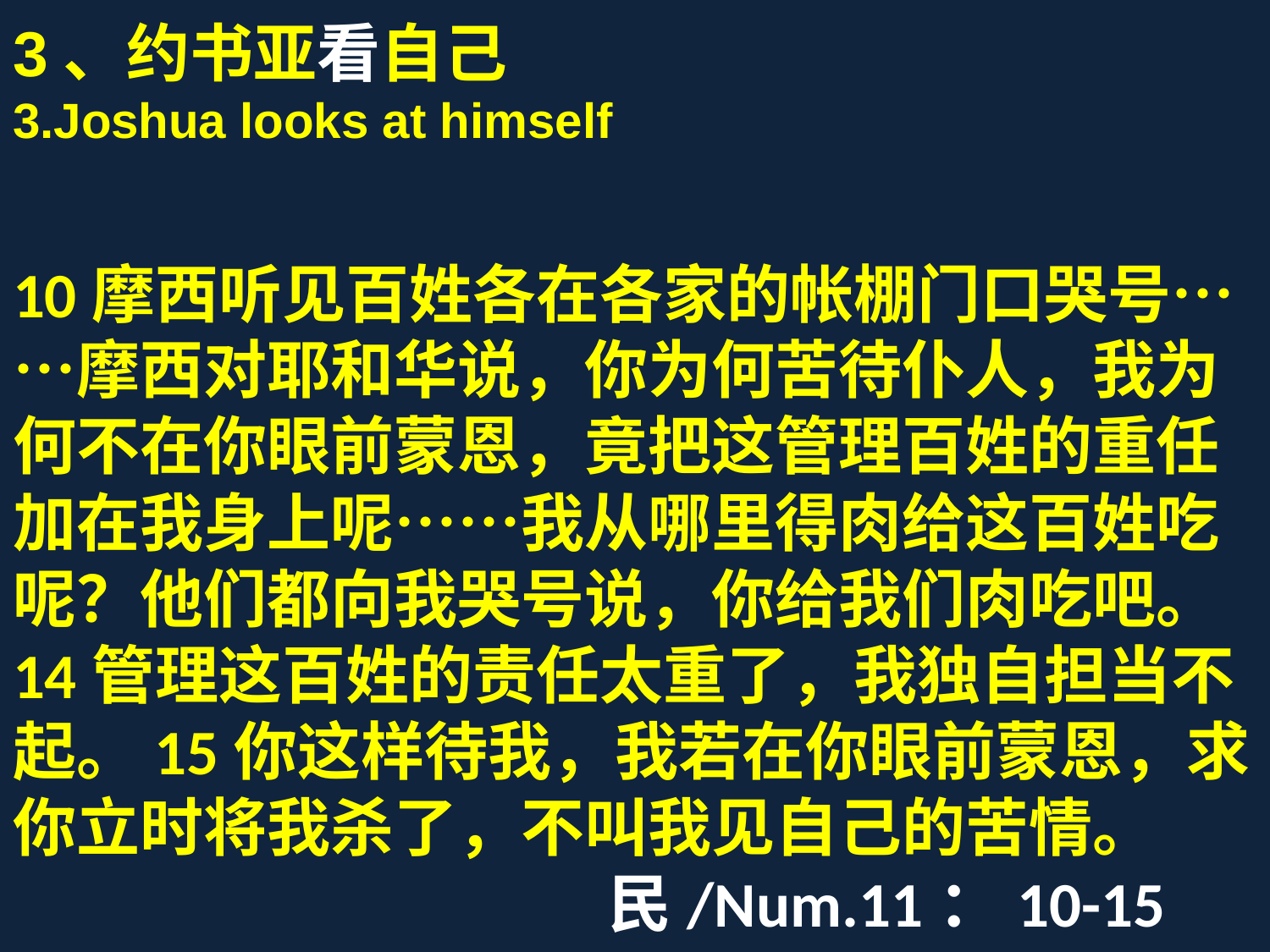

# 3、约书亚看自己 3.Joshua looks at himself 10摩西听见百姓各在各家的帐棚门口哭号……摩西对耶和华说，你为何苦待仆人，我为何不在你眼前蒙恩，竟把这管理百姓的重任加在我身上呢……我从哪里得肉给这百姓吃呢？他们都向我哭号说，你给我们肉吃吧。14管理这百姓的责任太重了，我独自担当不起。15你这样待我，我若在你眼前蒙恩，求你立时将我杀了，不叫我见自己的苦情。 民/Num.11：10-15